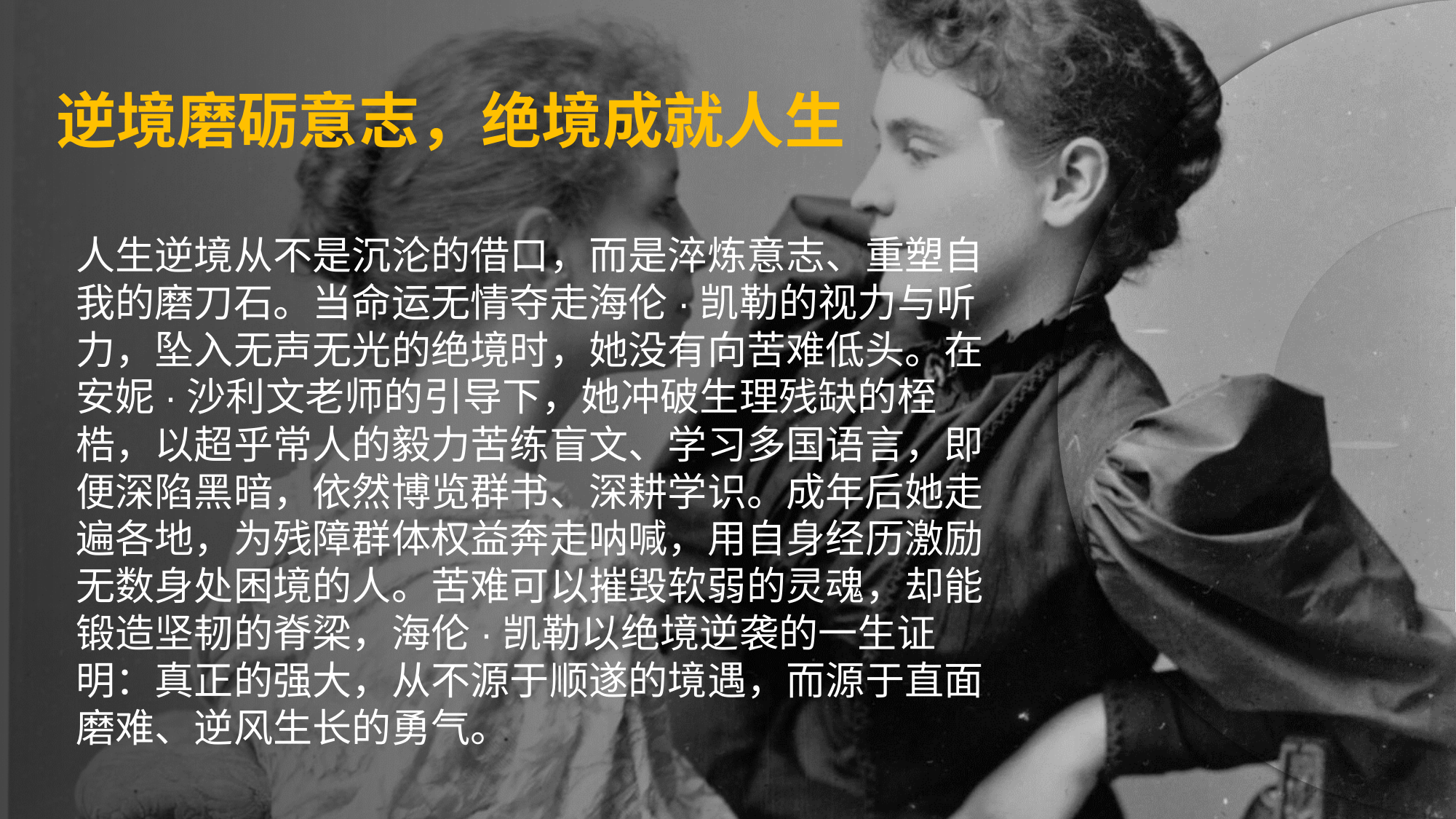

绝境成就人生
逆境磨砺意志，
人生逆境从不是沉沦的借口，而是淬炼意志、重塑自我的磨刀石。当命运无情夺走海伦·凯勒的视力与听力，坠入无声无光的绝境时，她没有向苦难低头。在安妮·沙利文老师的引导下，她冲破生理残缺的桎梏，以超乎常人的毅力苦练盲文、学习多国语言，即便深陷黑暗，依然博览群书、深耕学识。成年后她走遍各地，为残障群体权益奔走呐喊，用自身经历激励无数身处困境的人。苦难可以摧毁软弱的灵魂，却能锻造坚韧的脊梁，海伦·凯勒以绝境逆袭的一生证明：真正的强大，从不源于顺遂的境遇，而源于直面磨难、逆风生长的勇气。
心怀大爱担当，以微光照亮他人
超越个人命运的局限，心怀悲悯与担当，方能成就生命的永恒价值。真正的伟大，不在于突破自我困境，而在于挣脱个人悲欢，向世间传递温暖与力量。海伦·凯勒挣脱失明失聪的个人苦难后，并未止步于独善其身，而是将毕生精力投入社会公益与弱势群体帮扶。她奔走演讲、著书立说，揭露底层贫穷与医疗缺失是残障高发的根源，为盲人教育、社会公平奔走呼吁，用自己的影响力唤醒社会对残障群体的关注。她以一己微光，照亮了无数底层弱者前行的道路，诠释了生命最高的意义：熬过命运的寒冬，便愿做人间的暖阳，以担当与大爱回馈世界。